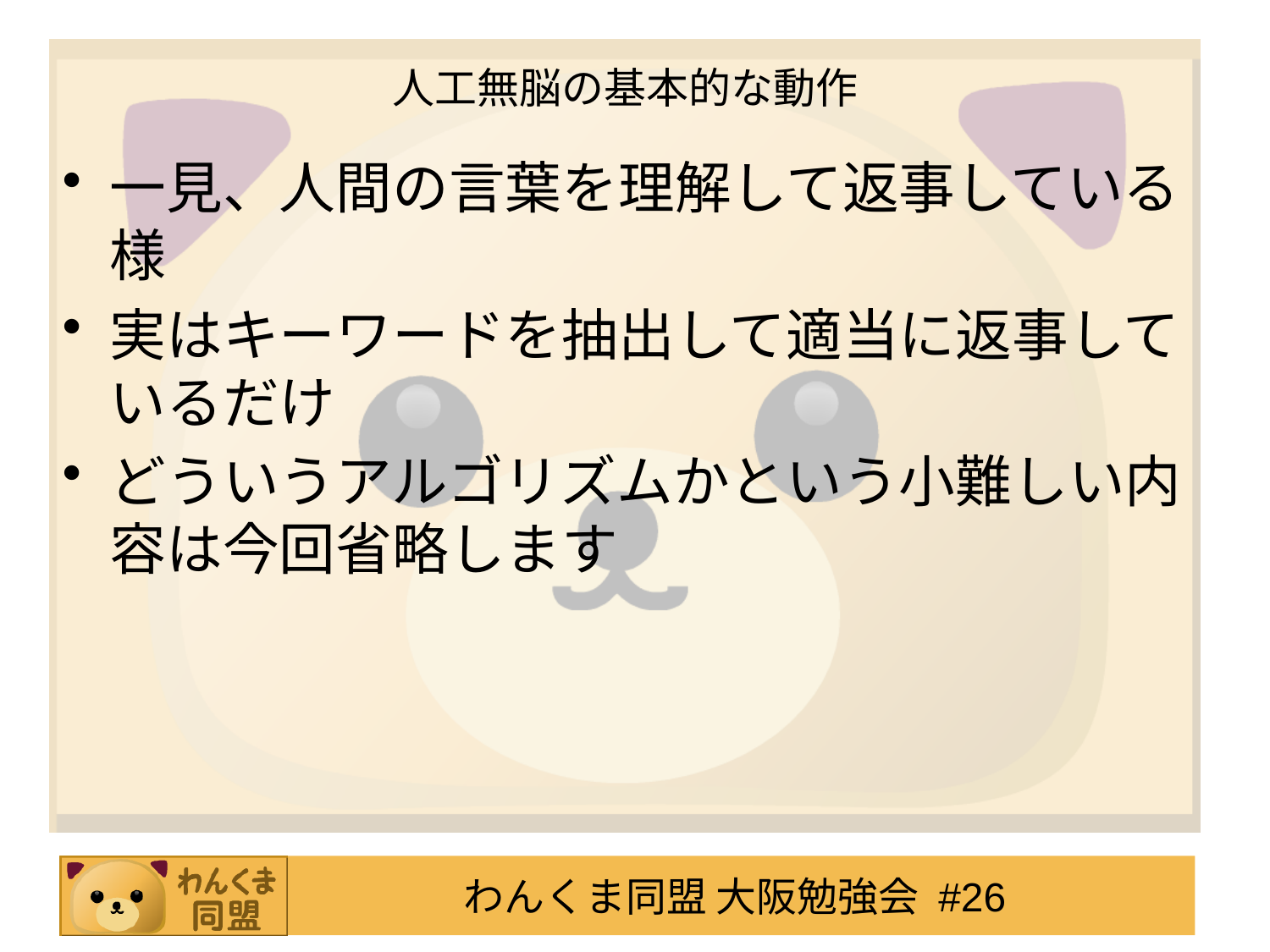

人工無脳の基本的な動作
一見、人間の言葉を理解して返事している様
実はキーワードを抽出して適当に返事しているだけ
どういうアルゴリズムかという小難しい内容は今回省略します